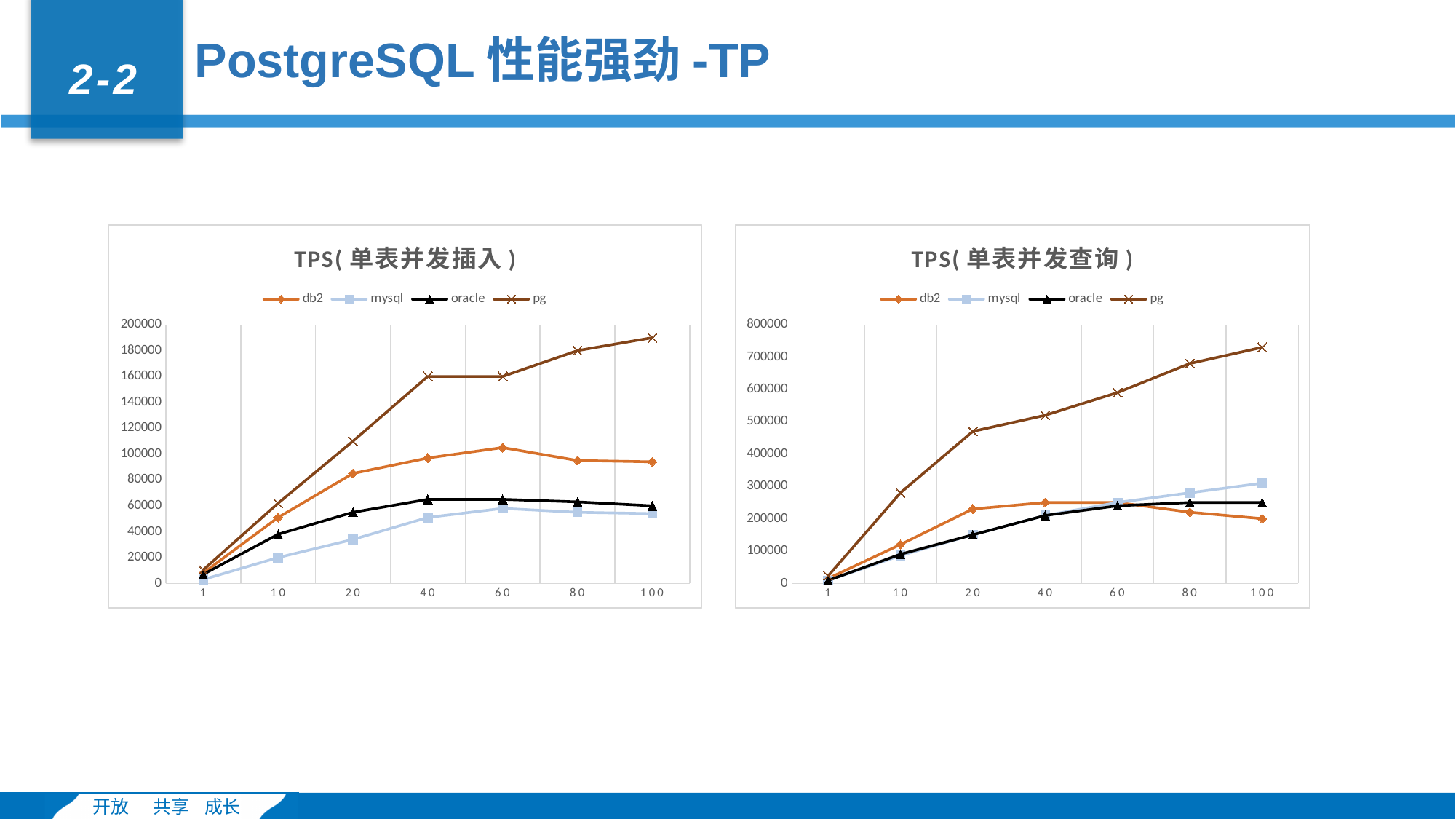

PostgreSQL性能强劲-TP
2-2

### Chart: TPS(单表并发插入)

| Category | db2 | mysql | oracle | pg |
|---|---|---|---|---|
| 1 | 8000.0 | 3000.0 | 7000.0 | 10500.0 |
| 10 | 51000.0 | 20000.0 | 38000.0 | 62000.0 |
| 20 | 85000.0 | 34000.0 | 55000.0 | 110000.0 |
| 40 | 97000.0 | 51000.0 | 65000.0 | 160000.0 |
| 60 | 105000.0 | 58000.0 | 65000.0 | 160000.0 |
| 80 | 95000.0 | 55000.0 | 63000.0 | 180000.0 |
| 100 | 94000.0 | 54000.0 | 60000.0 | 190000.0 |

### Chart: TPS(单表并发查询)

| Category | db2 | mysql | oracle | pg |
|---|---|---|---|---|
| 1 | 15000.0 | 8900.0 | 9000.0 | 23000.0 |
| 10 | 120000.0 | 86000.0 | 90000.0 | 280000.0 |
| 20 | 230000.0 | 150000.0 | 150000.0 | 470000.0 |
| 40 | 250000.0 | 210000.0 | 210000.0 | 520000.0 |
| 60 | 250000.0 | 250000.0 | 240000.0 | 590000.0 |
| 80 | 220000.0 | 280000.0 | 250000.0 | 680000.0 |
| 100 | 200000.0 | 310000.0 | 250000.0 | 730000.0 |